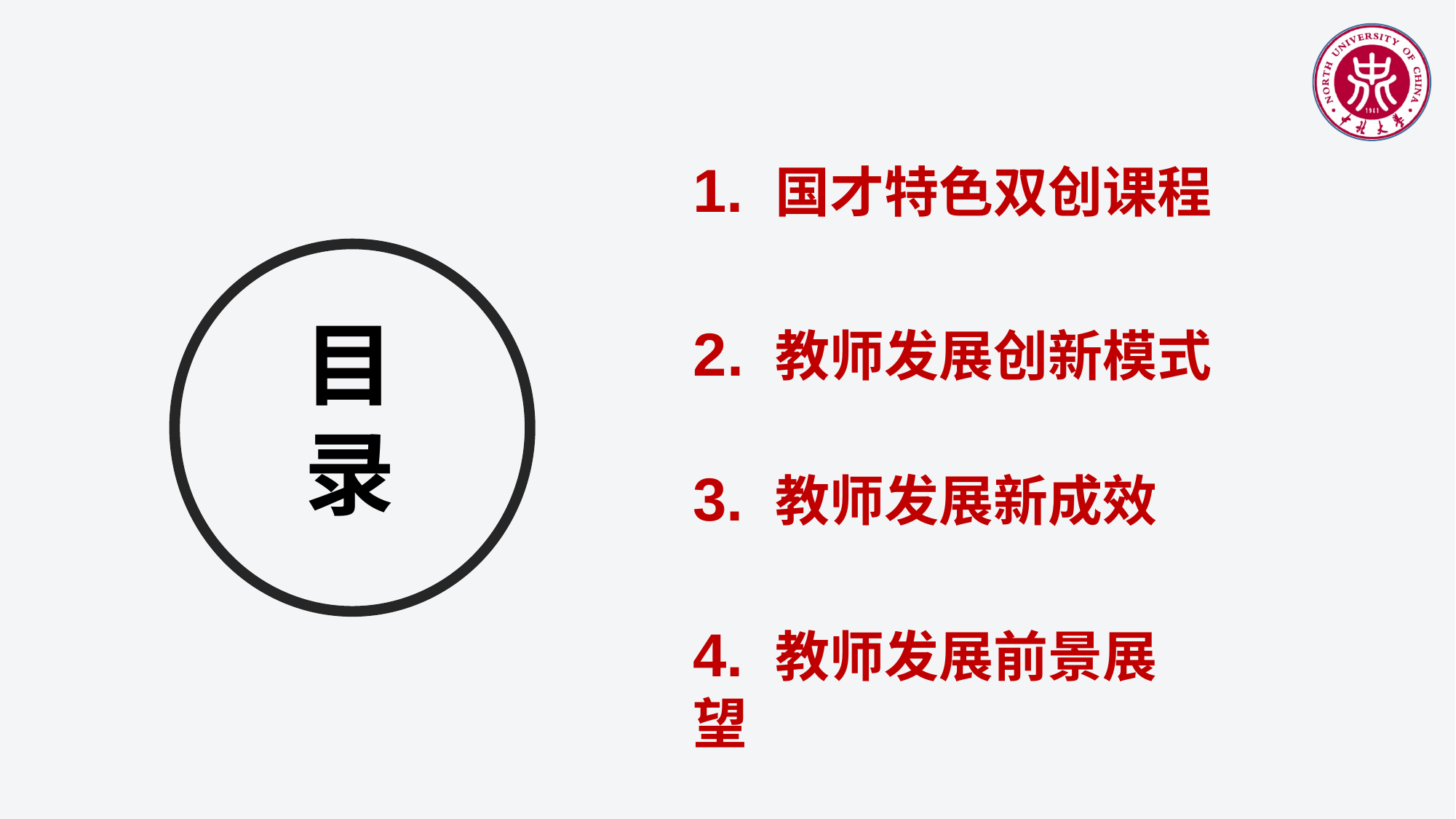

1. 国才特色双创课程
2. 教师发展创新模式
4. 教师发展前景展望

目录
3. 教师发展新成效